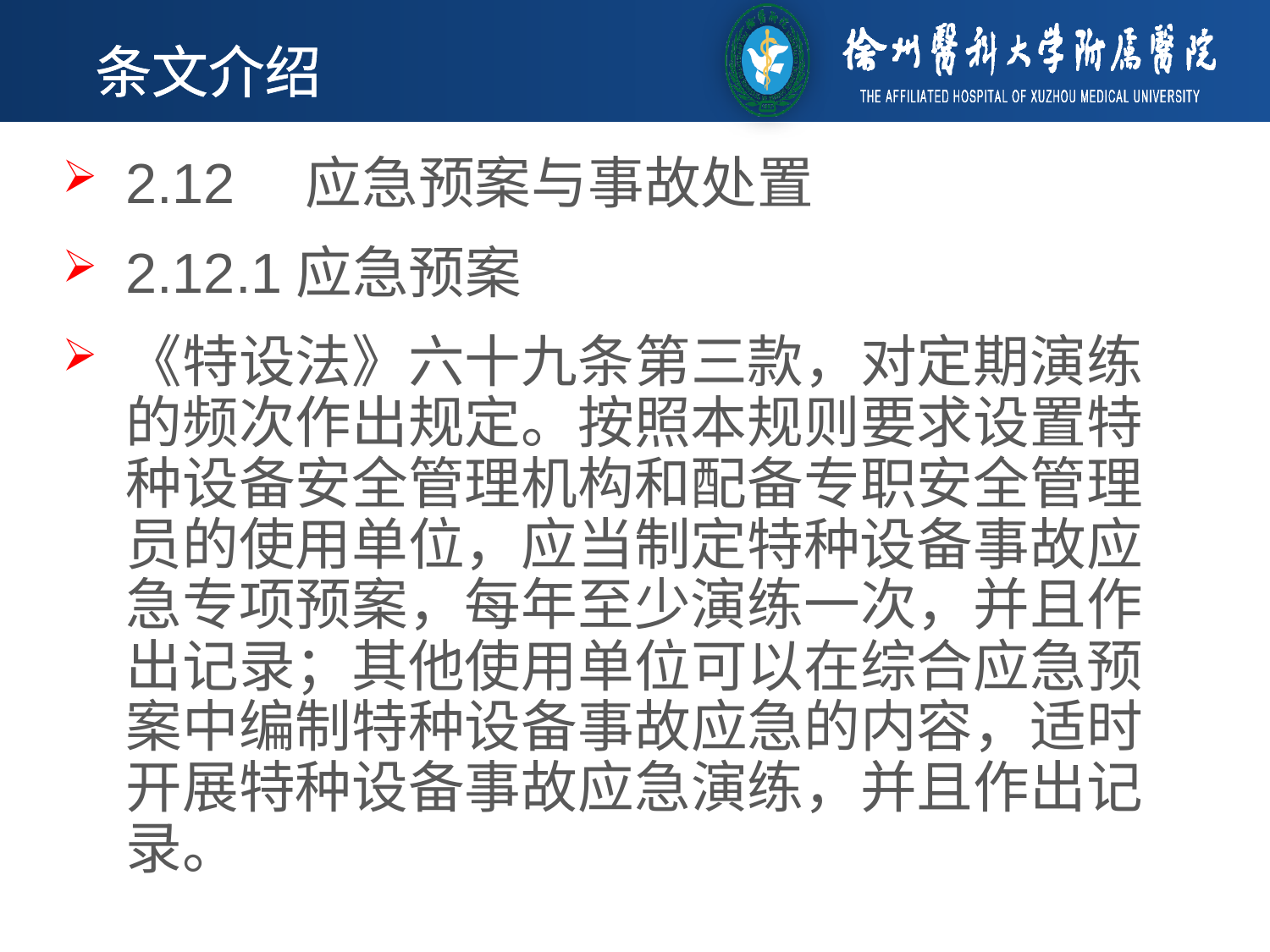

条文介绍

2.12　应急预案与事故处置
2.12.1应急预案
《特设法》六十九条第三款，对定期演练的频次作出规定。按照本规则要求设置特种设备安全管理机构和配备专职安全管理员的使用单位，应当制定特种设备事故应急专项预案，每年至少演练一次，并且作出记录；其他使用单位可以在综合应急预案中编制特种设备事故应急的内容，适时开展特种设备事故应急演练，并且作出记录。